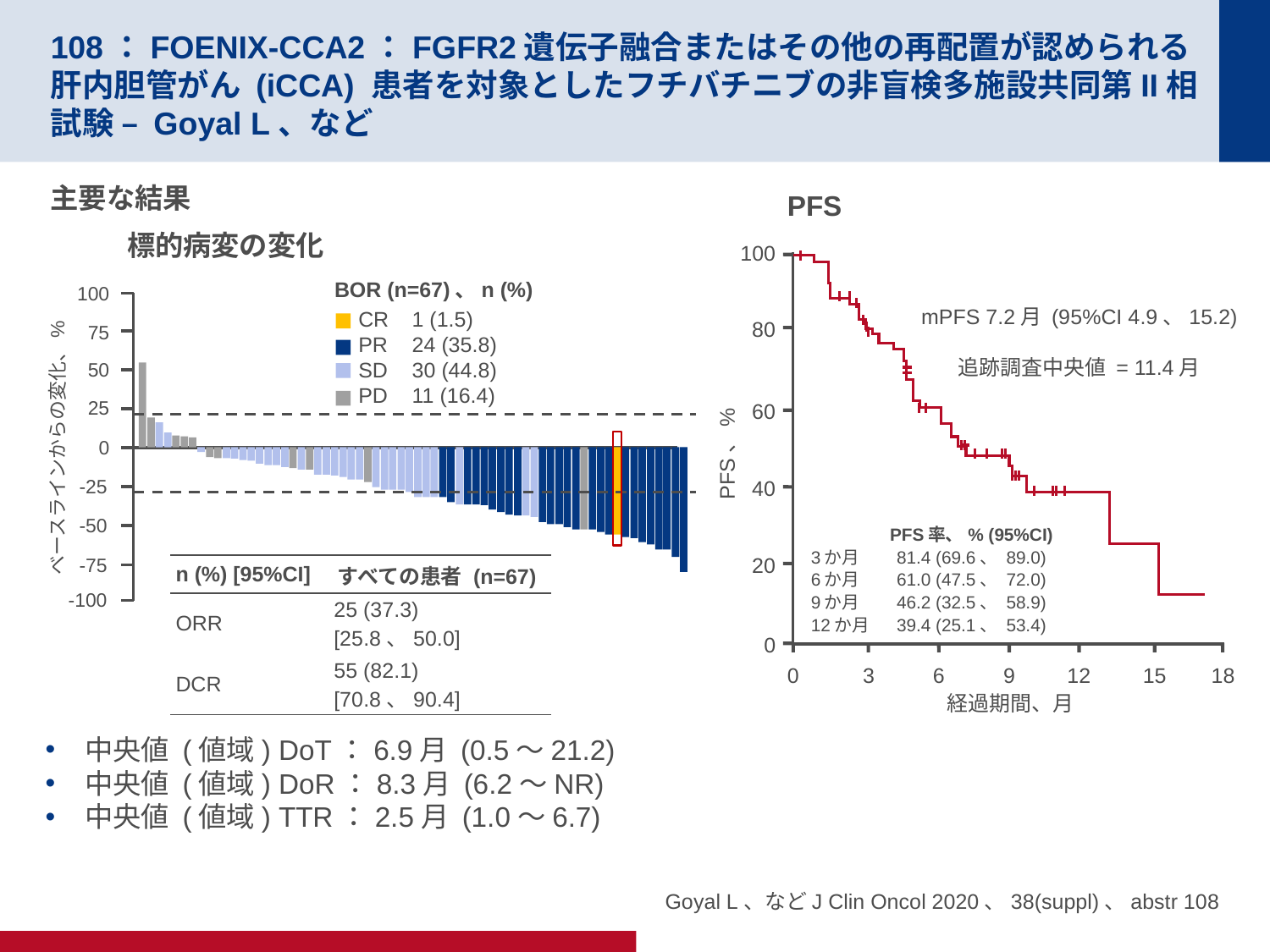

# 108：FOENIX-CCA2：FGFR2遺伝子融合またはその他の再配置が認められる肝内胆管がん (iCCA) 患者を対象としたフチバチニブの非盲検多施設共同第II相試験 – Goyal L、など
主要な結果

PFS
標的病変の変化
100

mPFS 7.2月 (95%CI 4.9、15.2)

追跡調査中央値 = 11.4月
80

60

PFS、%
40

20

0

0
3
6
9
12
15
18
経過期間、月
BOR (n=67)、n (%)
100
75
50
25
ベースラインからの変化、%
0
-25
-50
-75
-100
CR
PR
SD
PD
1 (1.5)
24 (35.8)
30 (44.8)
11 (16.4)

|  | PFS率、% (95%CI) |
| --- | --- |
| 3か月 | 81.4 (69.6、 89.0) |
| 6か月 | 61.0 (47.5、 72.0) |
| 9か月 | 46.2 (32.5、 58.9) |
| 12か月 | 39.4 (25.1、 53.4) |
| n (%) [95%CI] | すべての患者 (n=67) |
| --- | --- |
| ORR | 25 (37.3) [25.8、50.0] |
| DCR | 55 (82.1) [70.8、90.4] |
中央値 (値域) DoT：6.9月 (0.5～21.2)
中央値 (値域) DoR：8.3月 (6.2～NR)
中央値 (値域) TTR：2.5月 (1.0～6.7)
Goyal L、などJ Clin Oncol 2020、38(suppl)、abstr 108